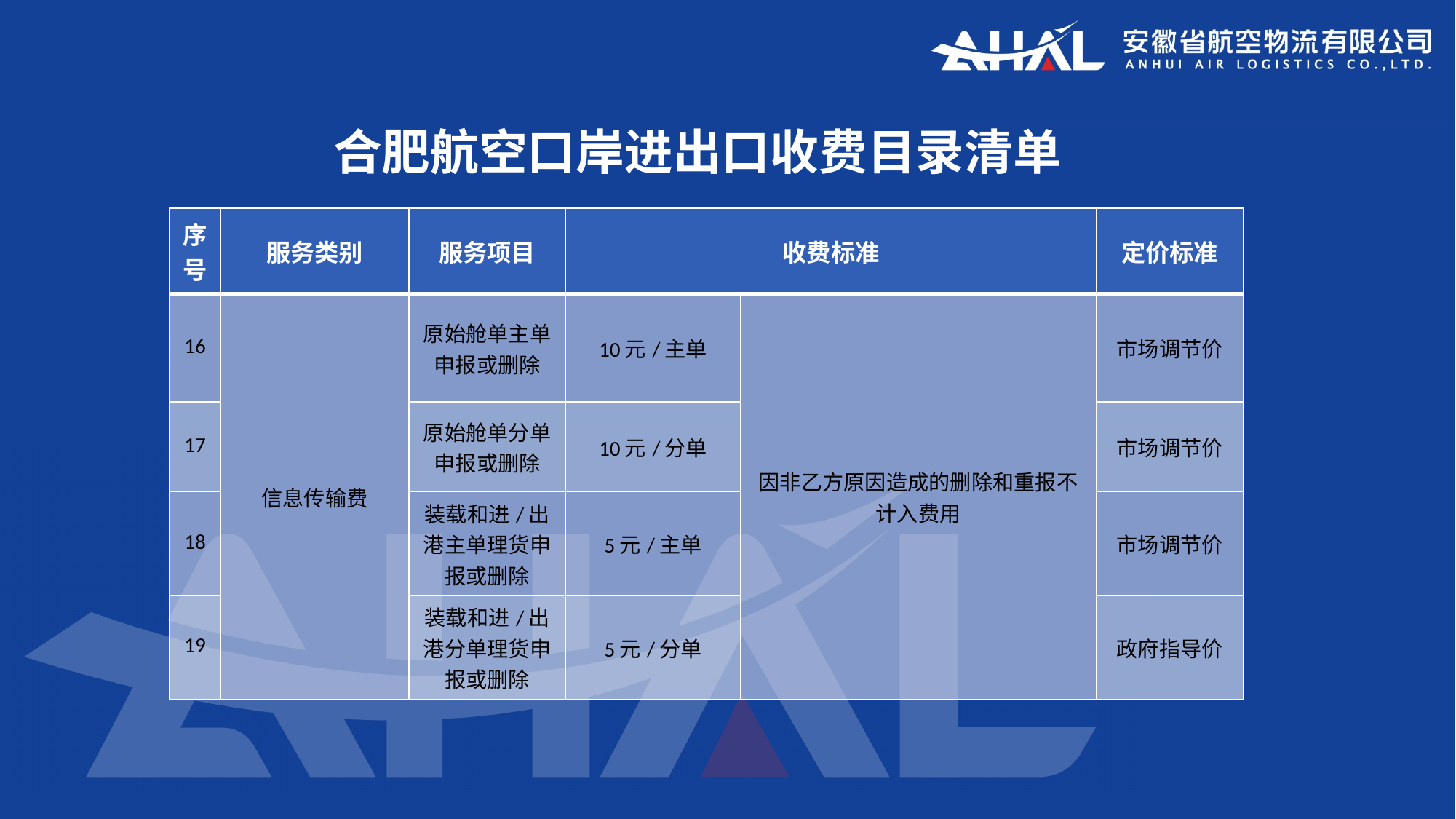

# 合肥航空口岸进出口收费目录清单
| 序号 | 服务类别 | 服务项目 | 收费标准 |  | 定价标准 |
| --- | --- | --- | --- | --- | --- |
| 16 | 信息传输费 | 原始舱单主单申报或删除 | 10元/主单 | 因非乙方原因造成的删除和重报不计入费用 | 市场调节价 |
| 17 |  | 原始舱单分单申报或删除 | 10元/分单 |  | 市场调节价 |
| 18 |  | 装载和进/出港主单理货申报或删除 | 5元/主单 |  | 市场调节价 |
| 19 |  | 装载和进/出港分单理货申报或删除 | 5元/分单 |  | 政府指导价 |